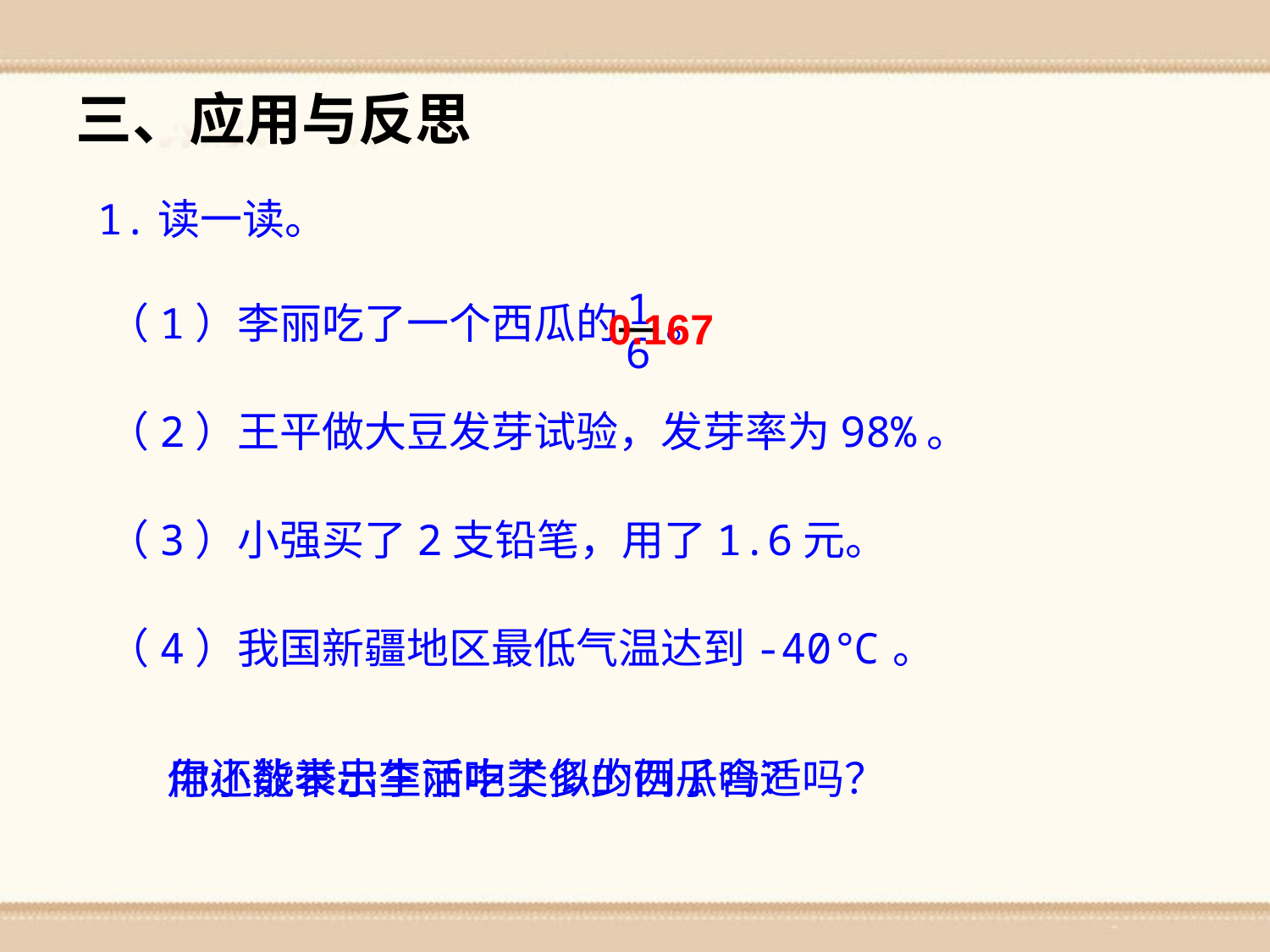

三、应用与反思
1.读一读。
1
6

  （1）李丽吃了一个西瓜的     。

  （2）王平做大豆发芽试验，发芽率为98%。

  （3）小强买了2支铅笔，用了1.6元。

  （4）我国新疆地区最低气温达到-40℃。
0.167
用小数表示李丽吃了多少西瓜合适吗？
你还能举出生活中类似的例子吗？